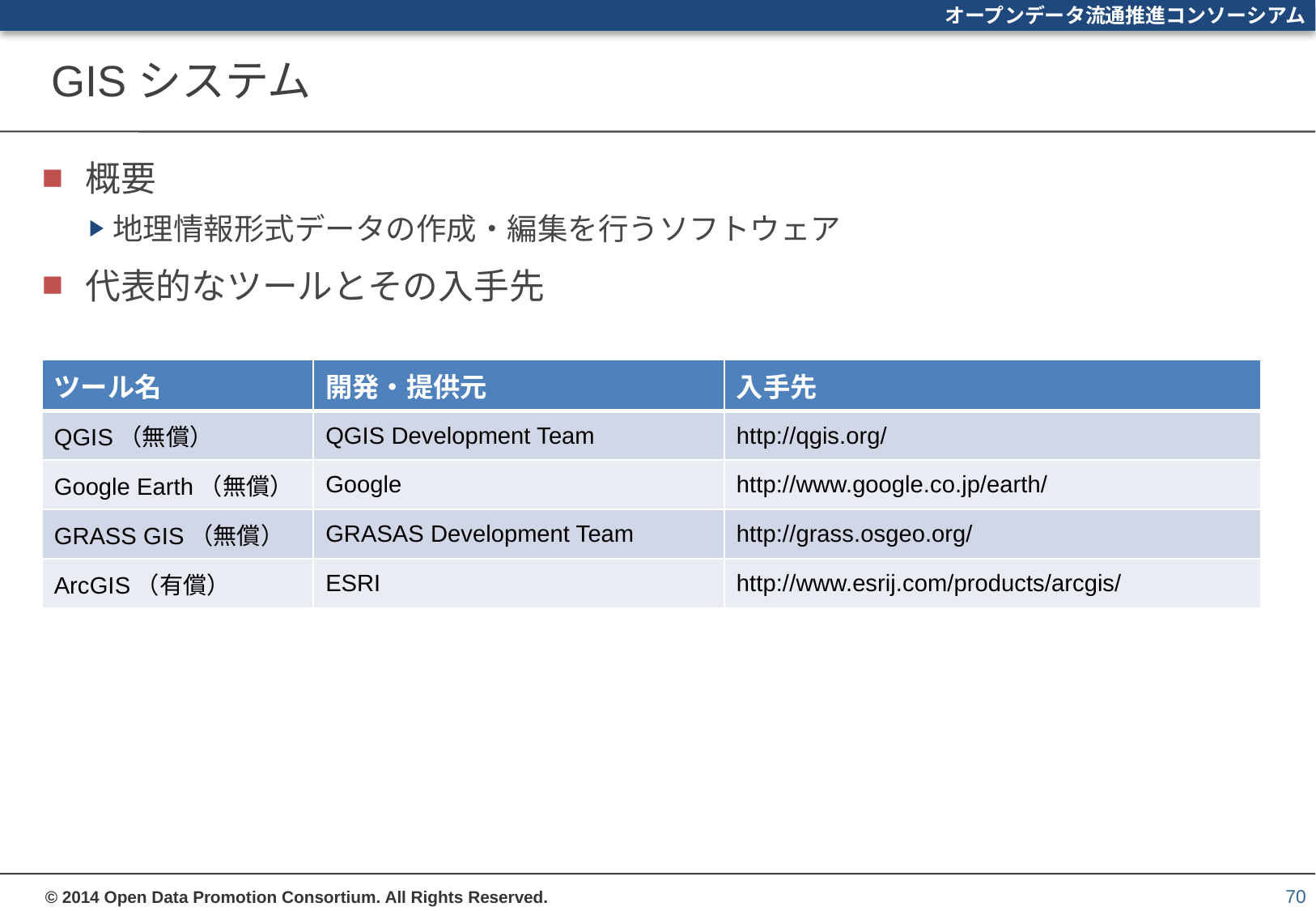

# GISシステム
概要
地理情報形式データの作成・編集を行うソフトウェア
代表的なツールとその入手先
| ツール名 | 開発・提供元 | 入手先 |
| --- | --- | --- |
| QGIS（無償） | QGIS Development Team | http://qgis.org/ |
| Google Earth（無償） | Google | http://www.google.co.jp/earth/ |
| GRASS GIS（無償） | GRASAS Development Team | http://grass.osgeo.org/ |
| ArcGIS（有償） | ESRI | http://www.esrij.com/products/arcgis/‎ |
70